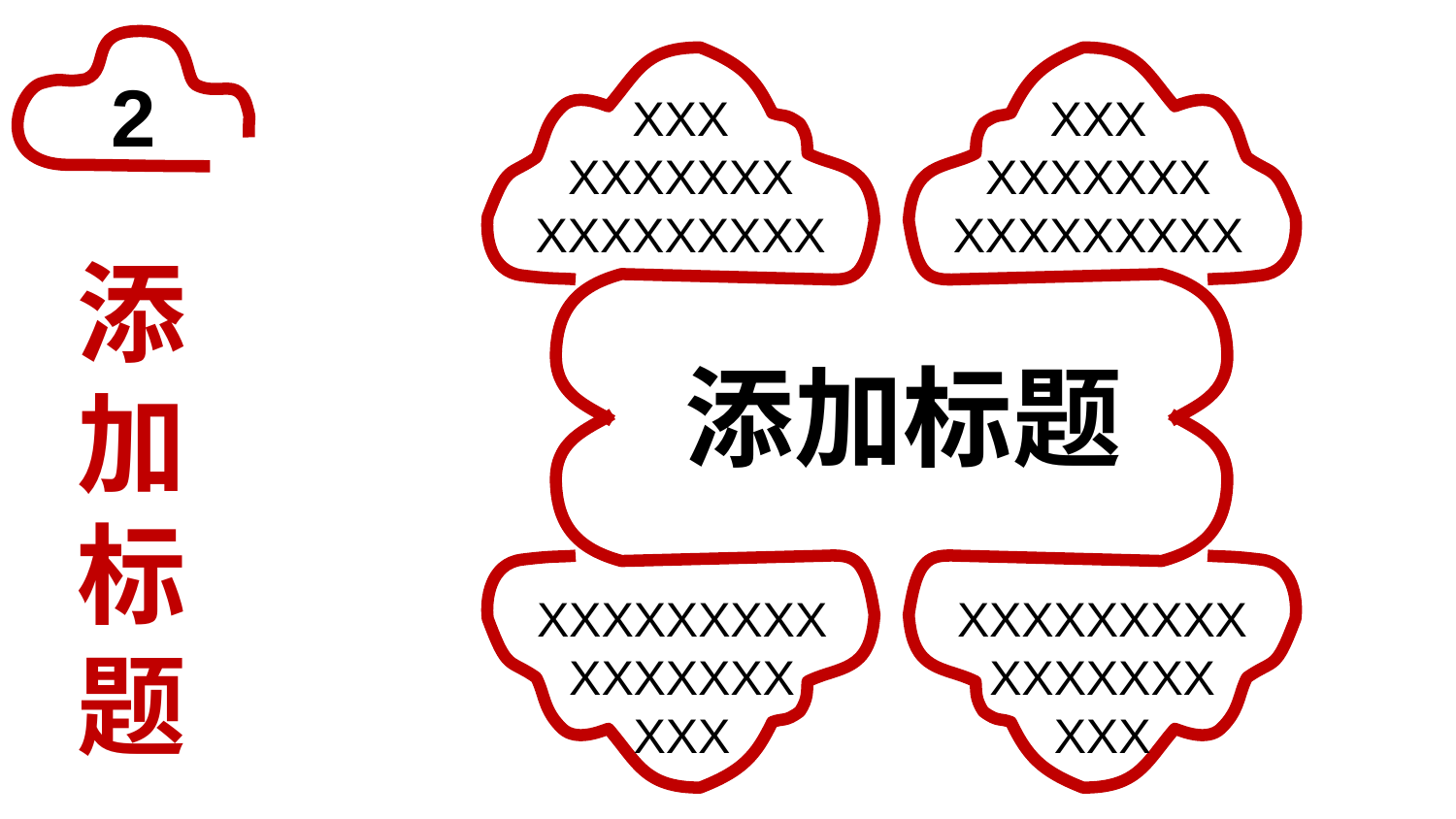

2

XXX
XXXXXXX
XXXXXXXXX
XXX
XXXXXXX
XXXXXXXXX
添加标题
添加标题

XXXXXXXXX
XXXXXXX
XXX
XXXXXXXXX
XXXXXXX
XXX